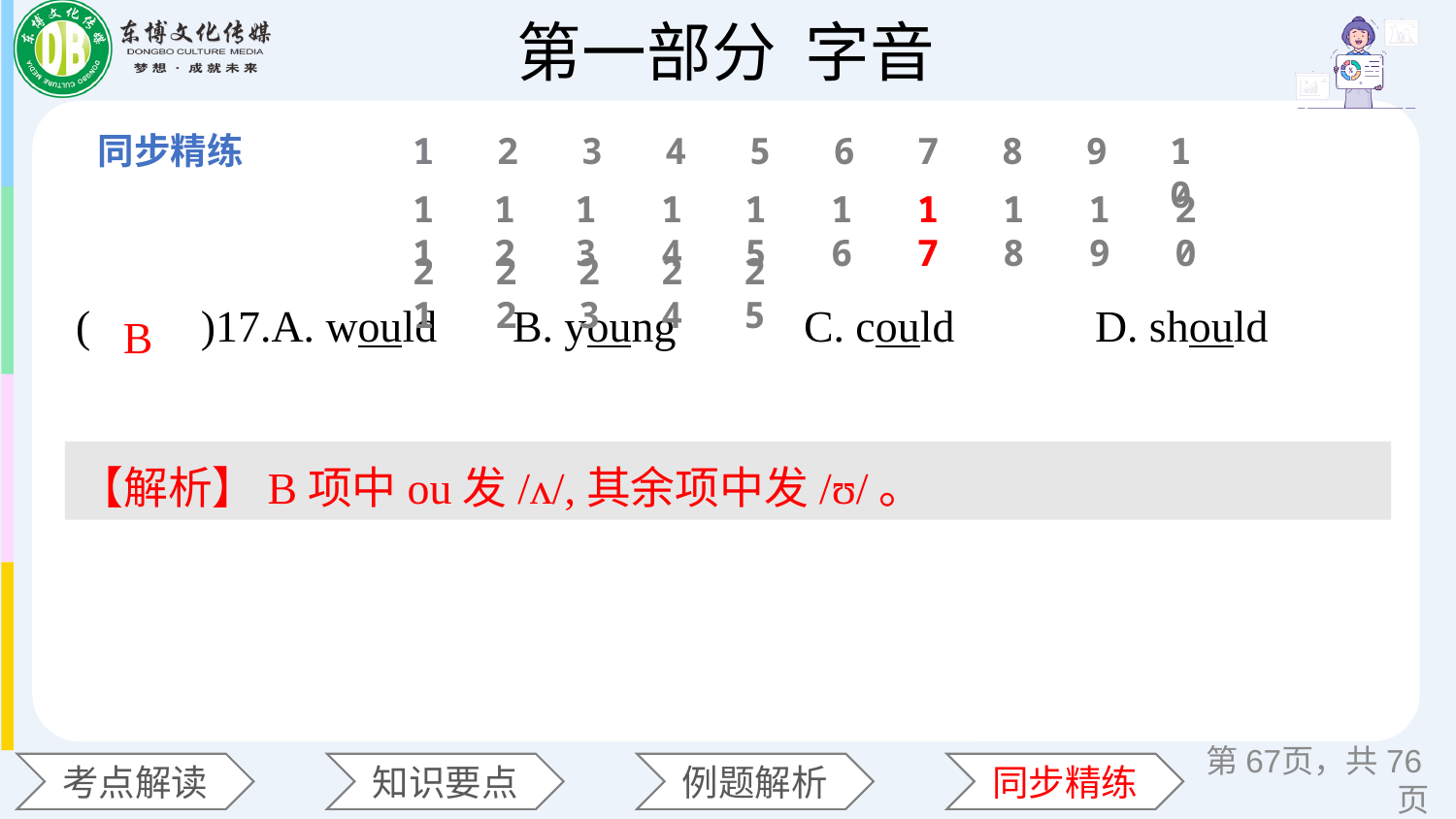

1
2
3
4
5
6
7
8
9
10
11
12
13
14
15
16
17
18
19
20

(　　)17.A. would    	B. young    	C. could    	D. should
21
22
23
24
25
B
【解析】B项中ou发/ʌ/,其余项中发/ʊ/。
第67页，共76页